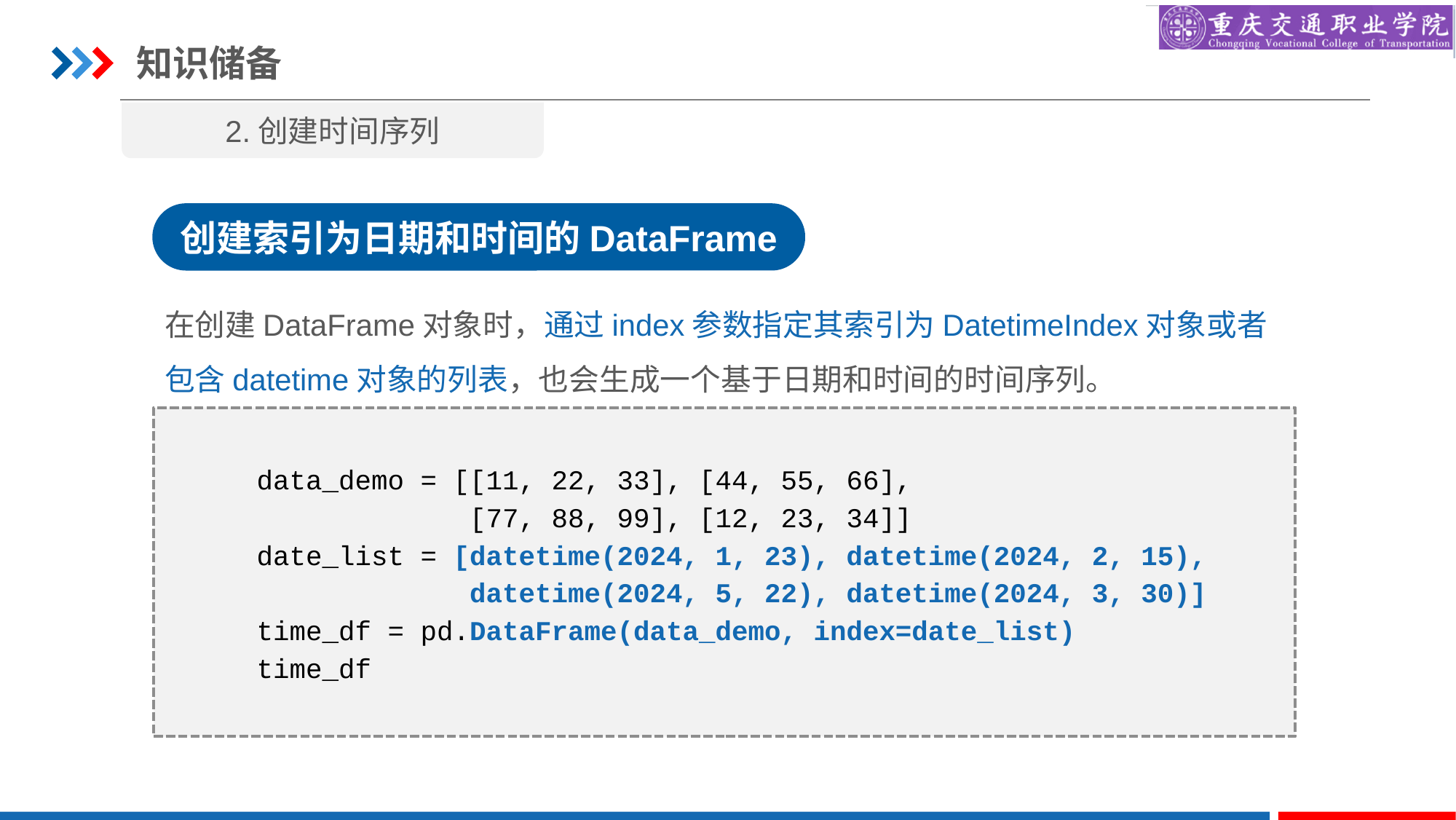

知识储备

2.创建时间序列
创建索引为日期和时间的DataFrame
在创建DataFrame对象时，通过index参数指定其索引为DatetimeIndex对象或者包含datetime对象的列表，也会生成一个基于日期和时间的时间序列。

data_demo = [[11, 22, 33], [44, 55, 66],
             [77, 88, 99], [12, 23, 34]]
date_list = [datetime(2024, 1, 23), datetime(2024, 2, 15),
             datetime(2024, 5, 22), datetime(2024, 3, 30)]
time_df = pd.DataFrame(data_demo, index=date_list)
time_df